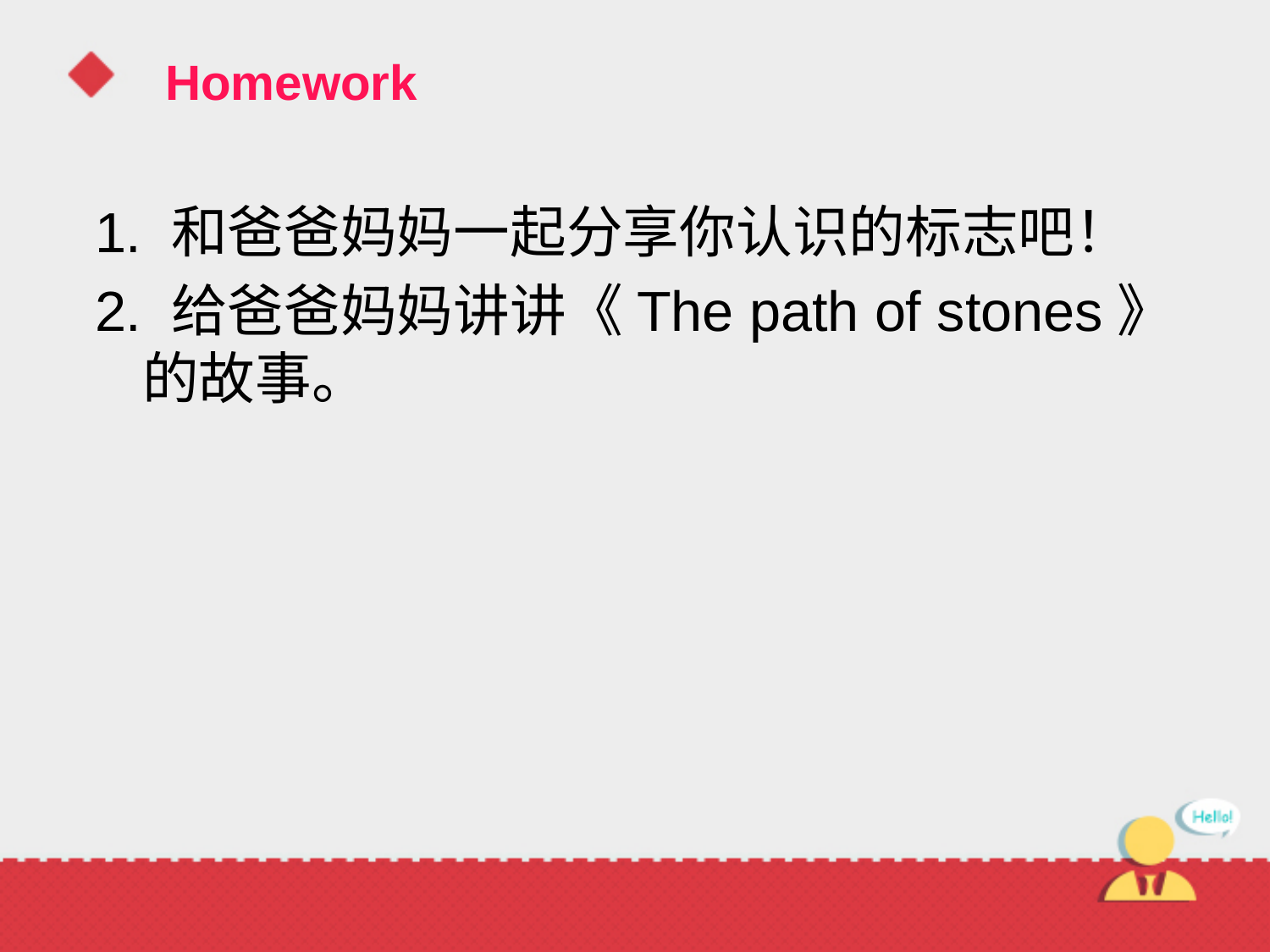

# Homework
1. 和爸爸妈妈一起分享你认识的标志吧！
2. 给爸爸妈妈讲讲《The path of stones》的故事。